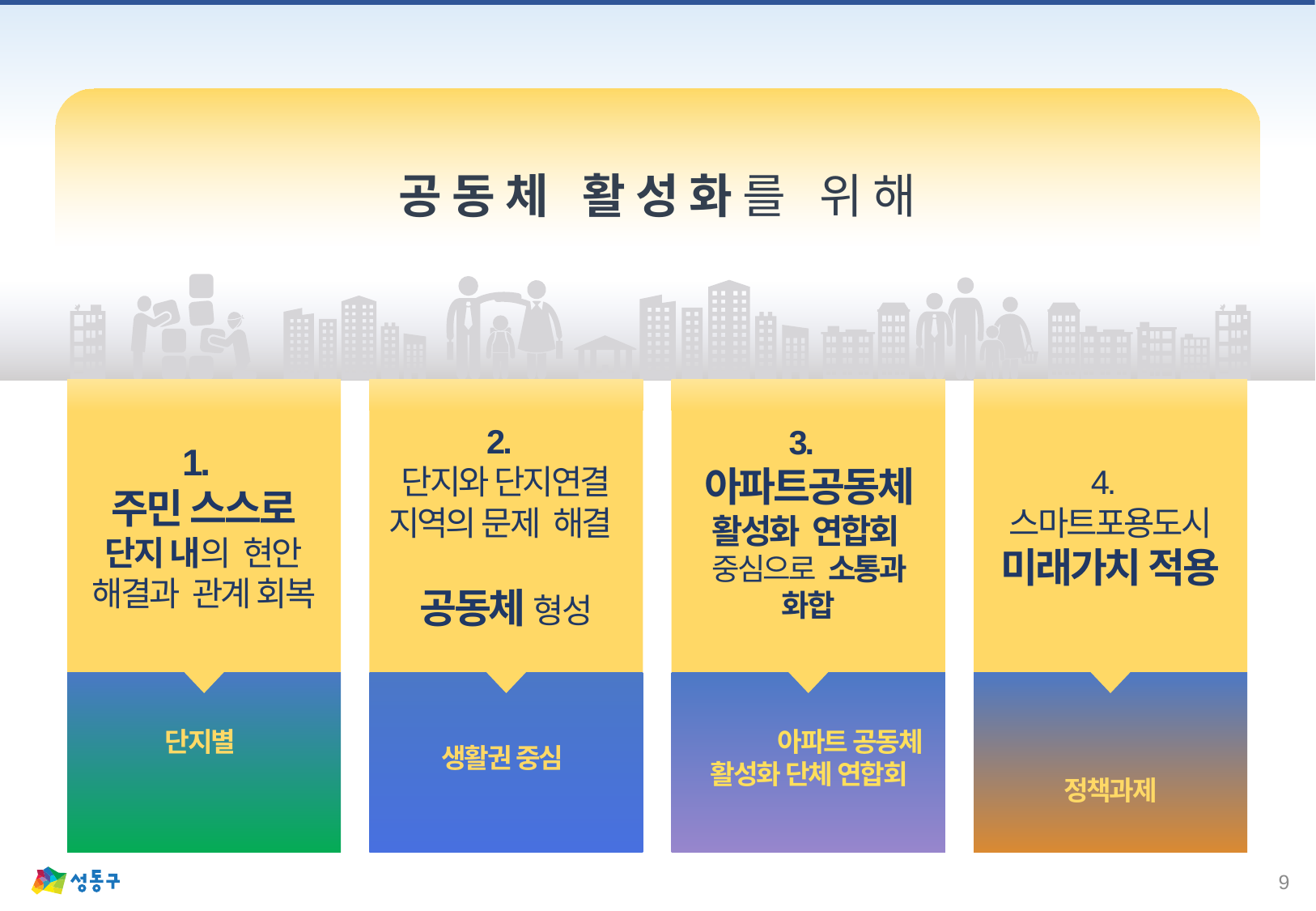

공동체 활성화를 위해

2.
단지와 단지연결
지역의 문제  해결
공동체 형성

3.
아파트공동체 활성화  연합회  중심으로  소통과 화합
4.
스마트포용도시
미래가치 적용
1.
주민 스스로
단지 내의  현안
해결과  관계 회복

단지별
공동체활성화 공모사업 지원
생활권 중심
지역공동체 형성 지원
성동구  아파트 공동체 활성화 단체 연합회 지원
미래비전  및
정책과제
9